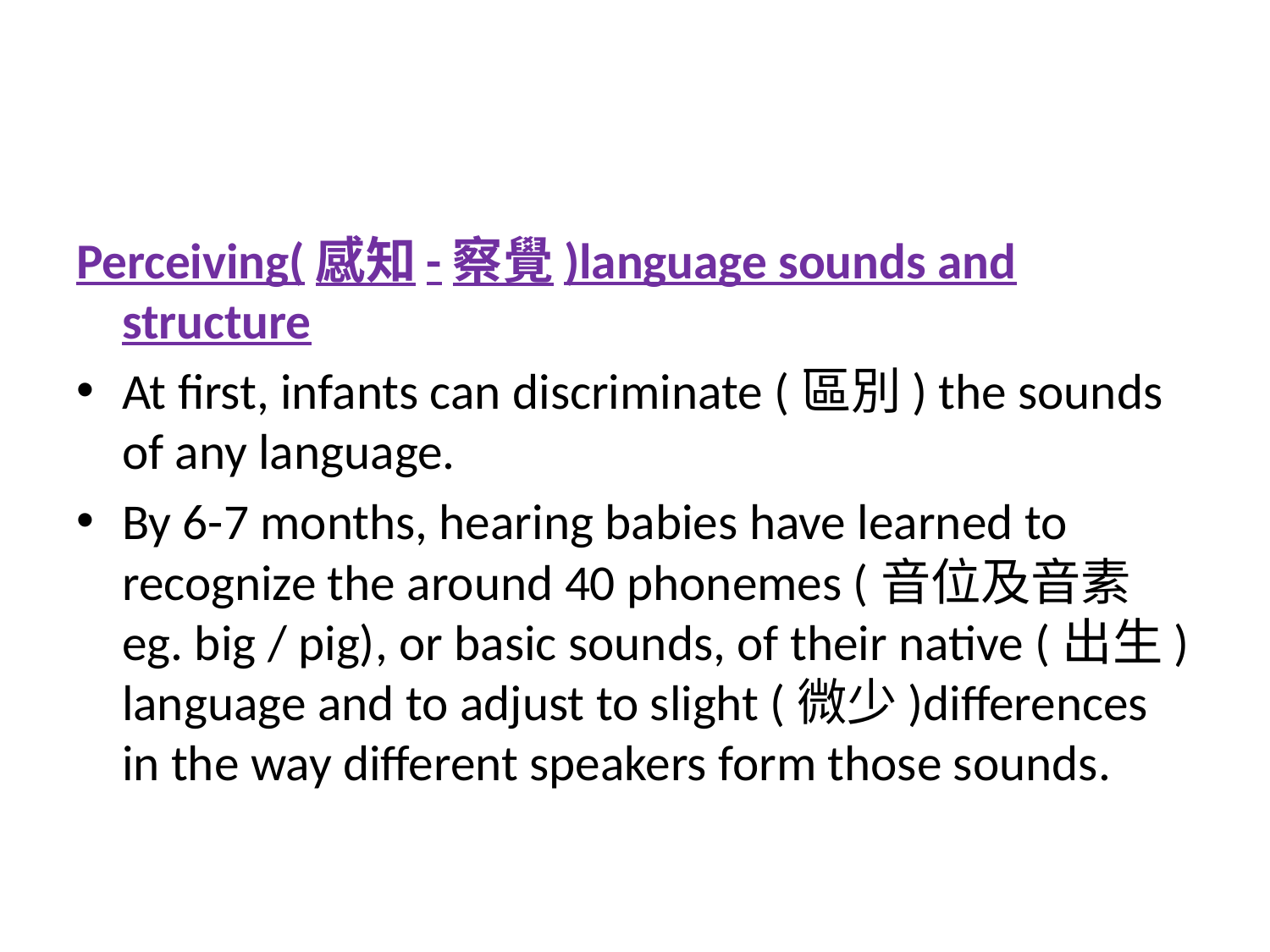

#
Perceiving(感知-察覺)language sounds and structure
At first, infants can discriminate (區別) the sounds of any language.
By 6-7 months, hearing babies have learned to recognize the around 40 phonemes (音位及音素 eg. big / pig), or basic sounds, of their native (出生) language and to adjust to slight (微少)differences in the way different speakers form those sounds.